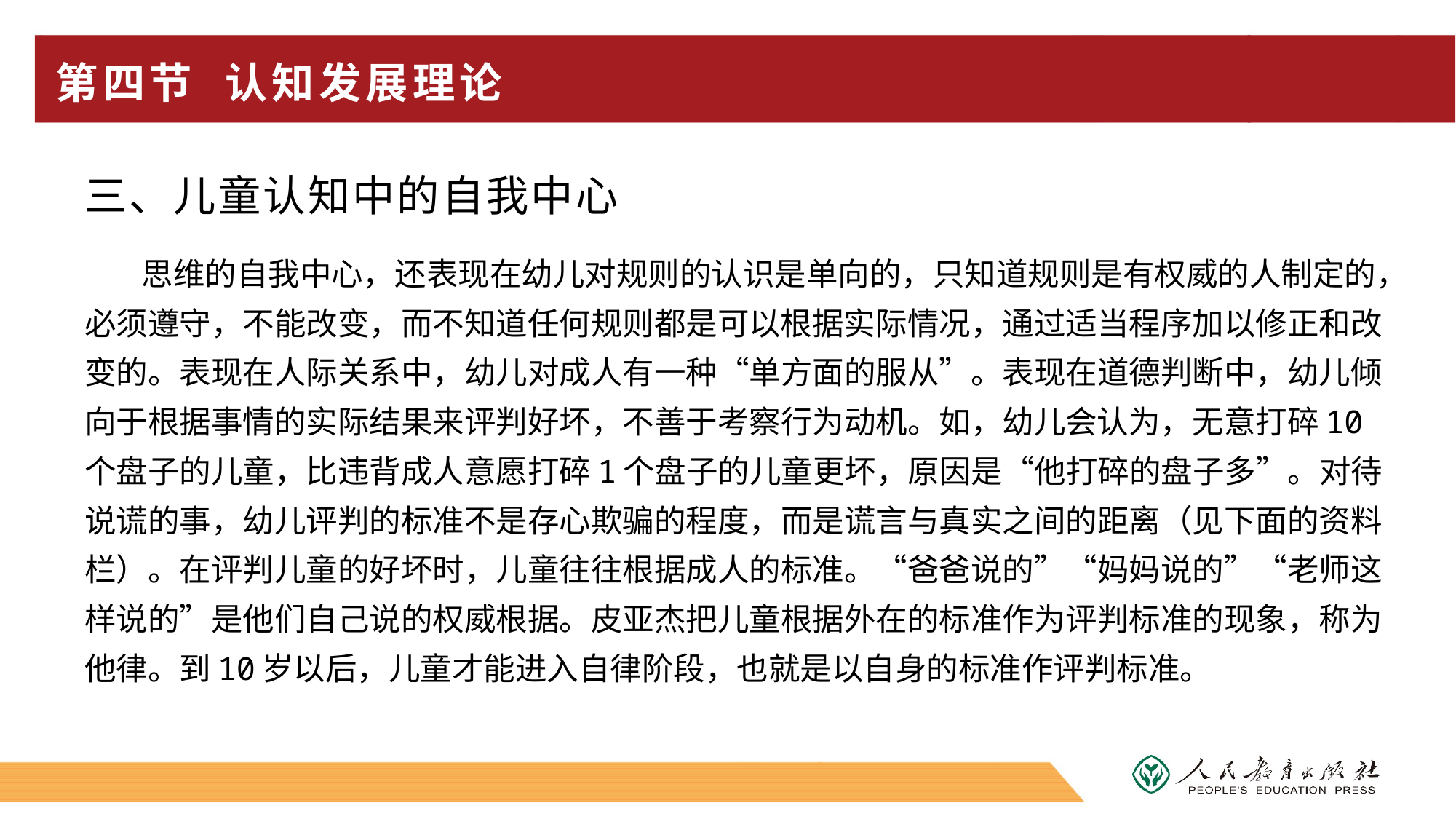

# 第四节  认知发展理论
三、儿童认知中的自我中心
思维的自我中心，还表现在幼儿对规则的认识是单向的，只知道规则是有权威的人制定的，必须遵守，不能改变，而不知道任何规则都是可以根据实际情况，通过适当程序加以修正和改变的。表现在人际关系中，幼儿对成人有一种“单方面的服从”。表现在道德判断中，幼儿倾向于根据事情的实际结果来评判好坏，不善于考察行为动机。如，幼儿会认为，无意打碎10个盘子的儿童，比违背成人意愿打碎1个盘子的儿童更坏，原因是“他打碎的盘子多”。对待说谎的事，幼儿评判的标准不是存心欺骗的程度，而是谎言与真实之间的距离（见下面的资料栏）。在评判儿童的好坏时，儿童往往根据成人的标准。“爸爸说的”“妈妈说的”“老师这样说的”是他们自己说的权威根据。皮亚杰把儿童根据外在的标准作为评判标准的现象，称为他律。到10岁以后，儿童才能进入自律阶段，也就是以自身的标准作评判标准。